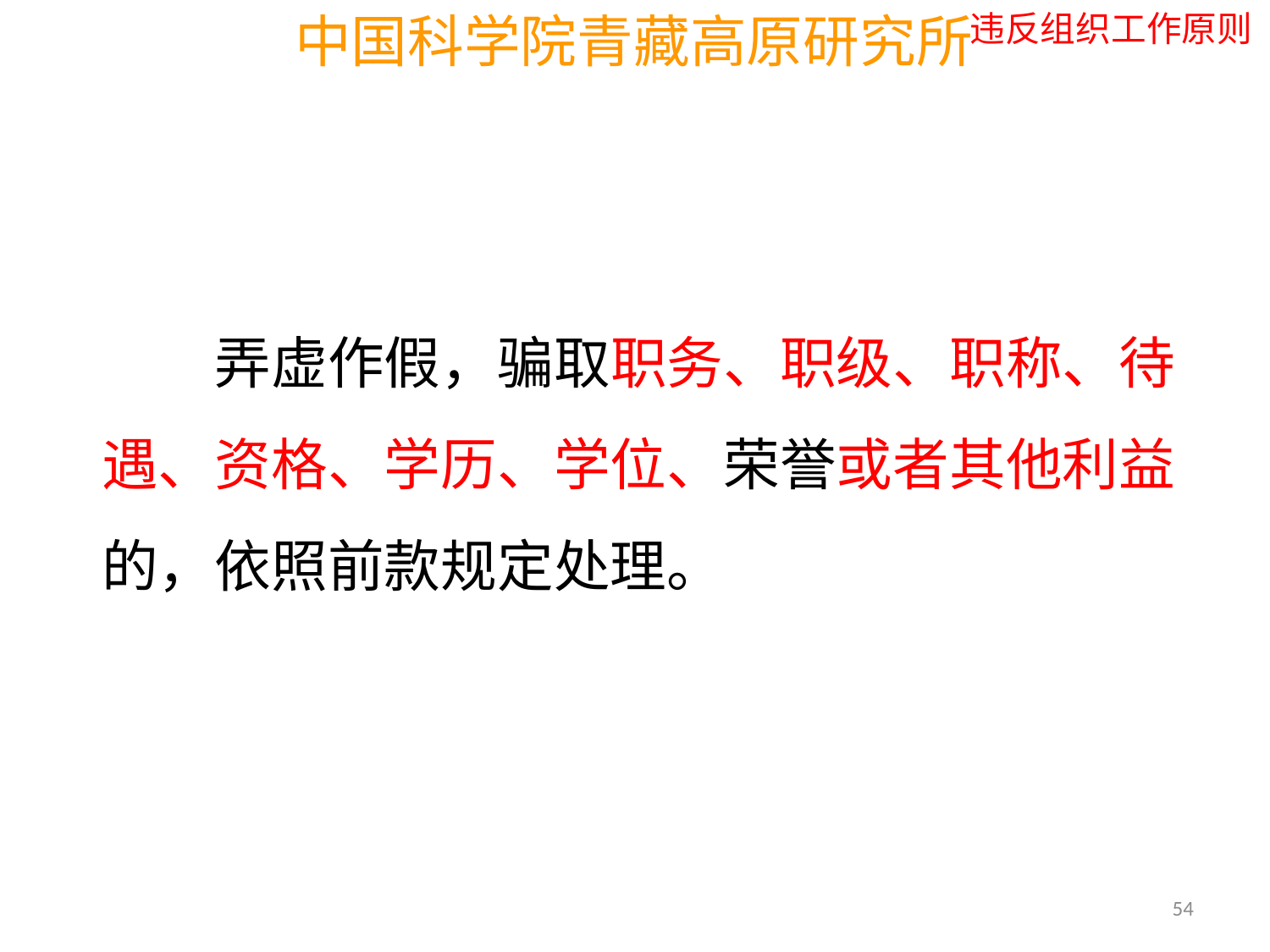

违反组织工作原则
　　弄虚作假，骗取职务、职级、职称、待遇、资格、学历、学位、荣誉或者其他利益的，依照前款规定处理。
54